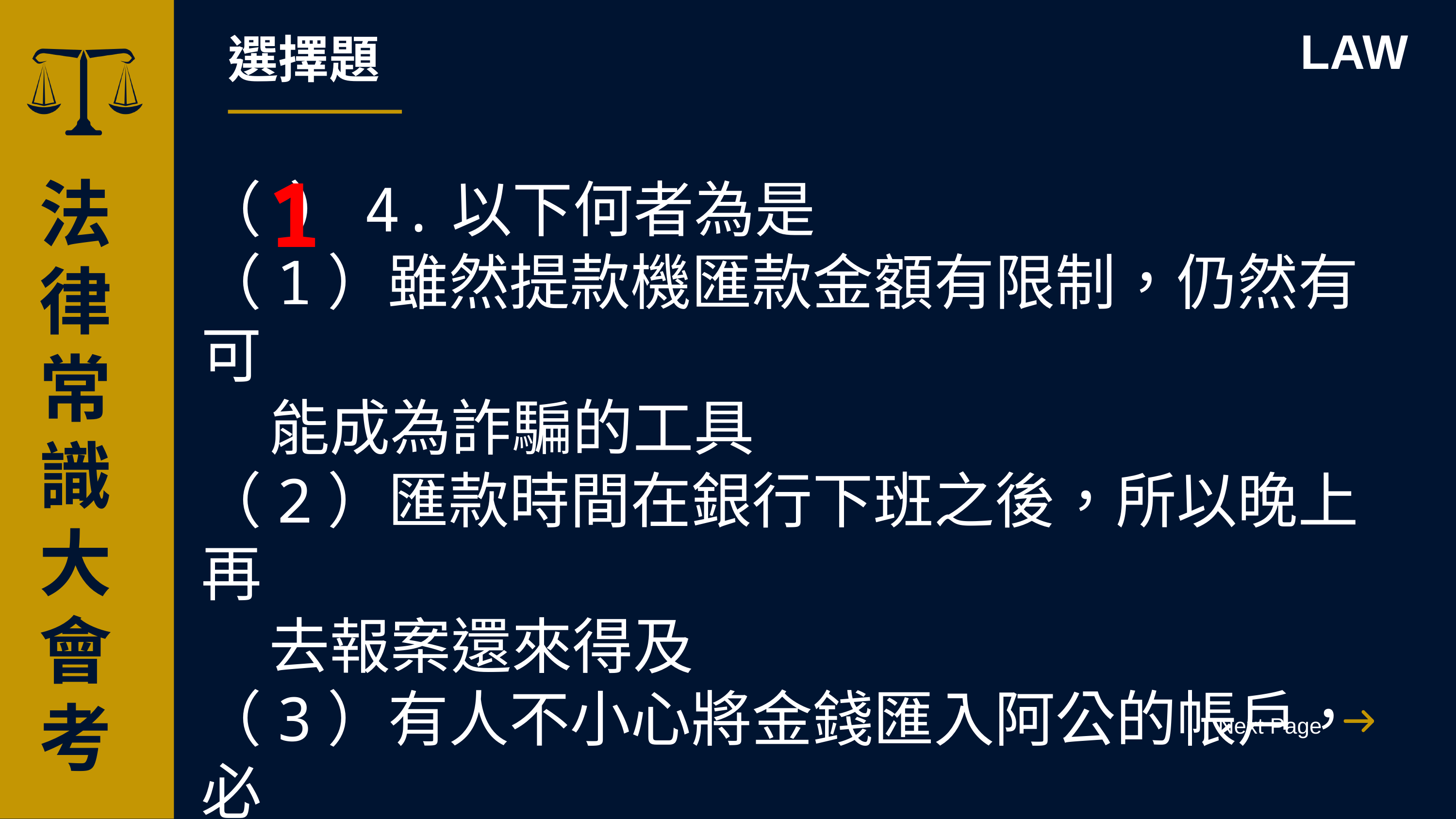

選擇題

LAW

1
法律常識
大會考
（  ）4.以下何者為是
（1）雖然提款機匯款金額有限制，仍然有可
     能成為詐騙的工具
（2）匯款時間在銀行下班之後，所以晚上再
     去報案還來得及
（3）有人不小心將金錢匯入阿公的帳戶，必
     須抱持拾金不昧的精神轉匯回去。
Next Page